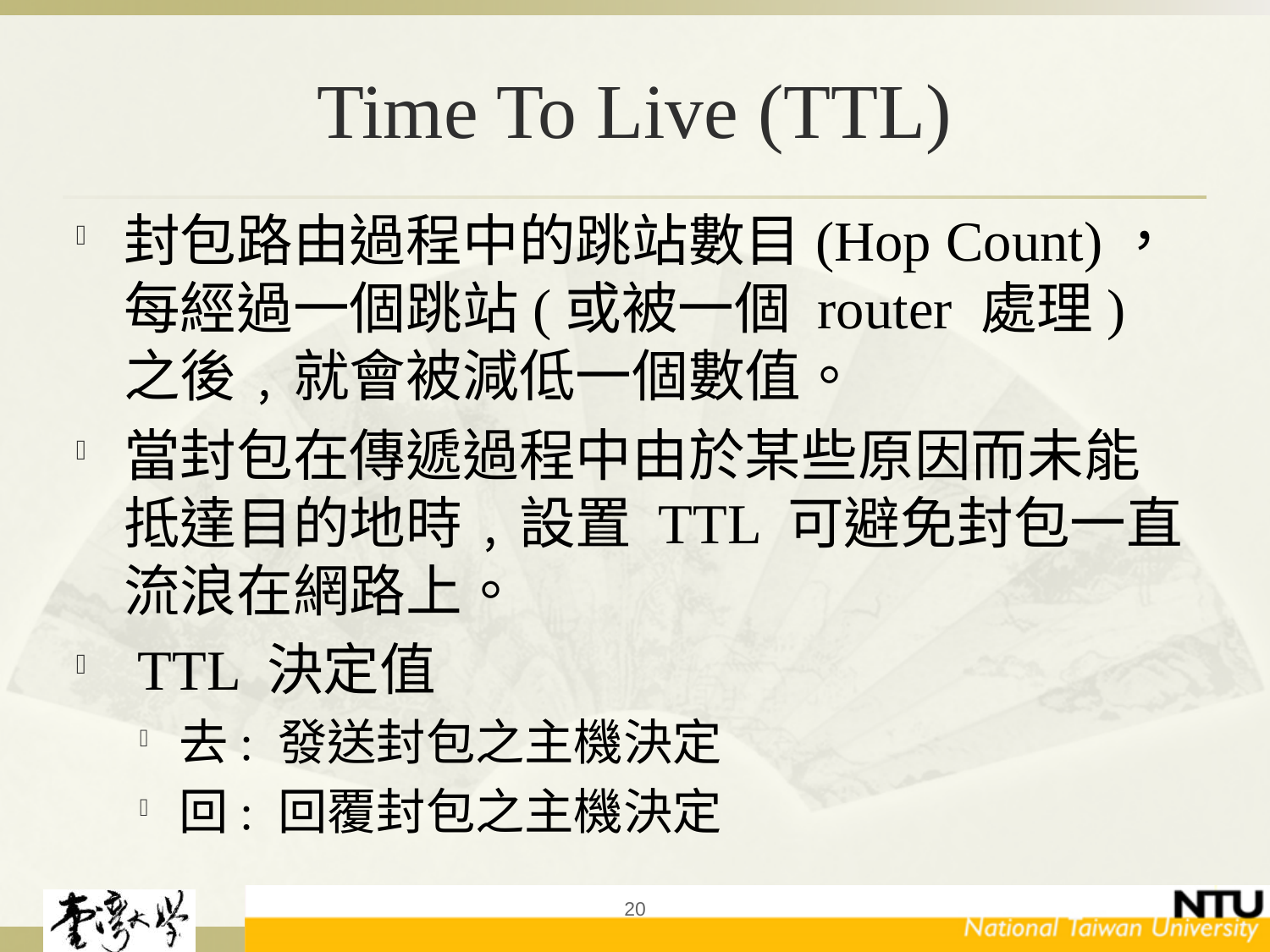

# Time To Live (TTL)
封包路由過程中的跳站數目(Hop Count)，每經過一個跳站(或被一個 router 處理)之後﹐就會被減低一個數值。
當封包在傳遞過程中由於某些原因而未能抵達目的地時﹐設置 TTL 可避免封包一直流浪在網路上。
 TTL 決定值
去: 發送封包之主機決定
回: 回覆封包之主機決定
20